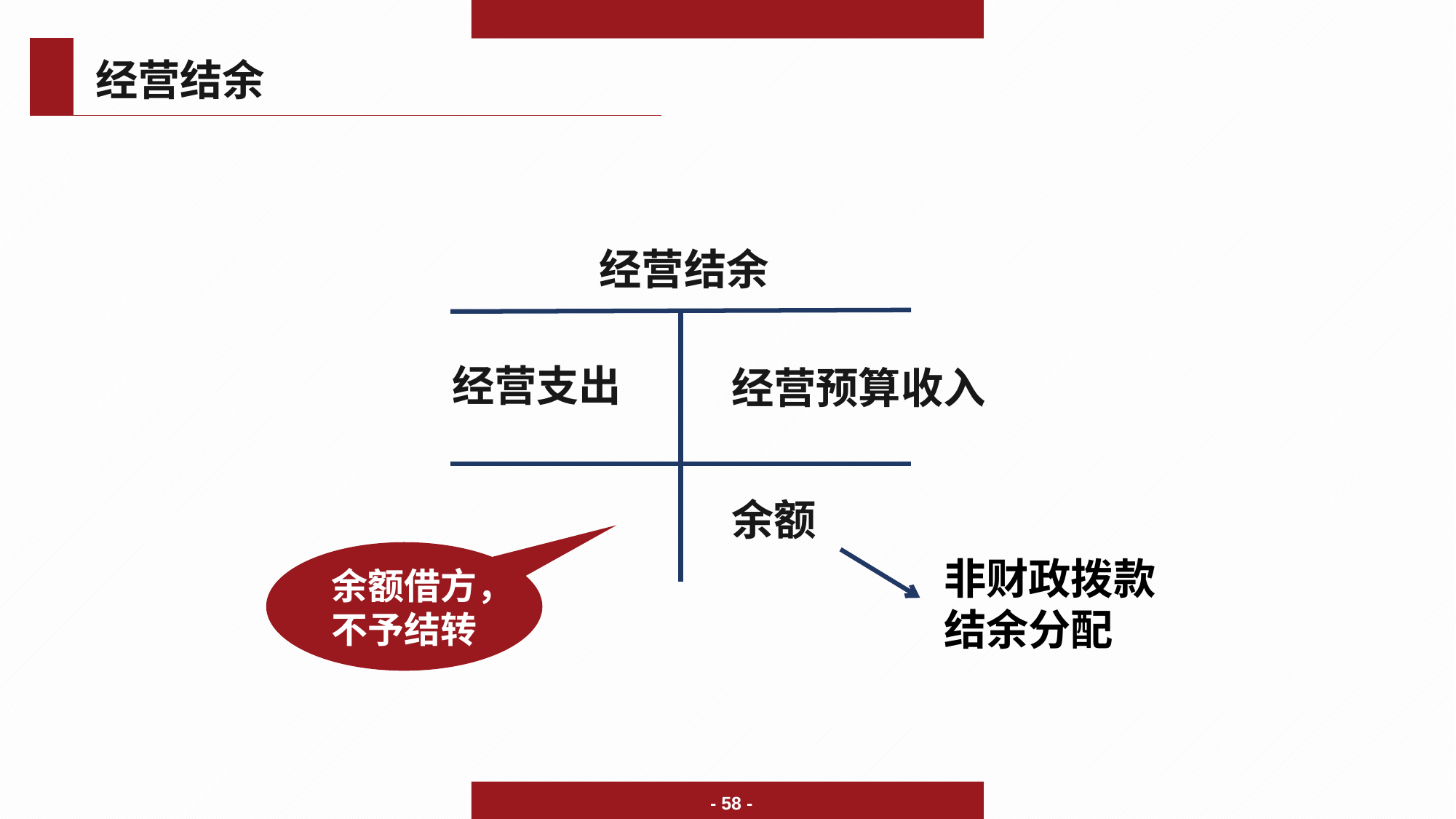

经营结余
经营结余
经营支出
经营预算收入
余额
余额借方，不予结转
非财政拨款结余分配

- 58 -